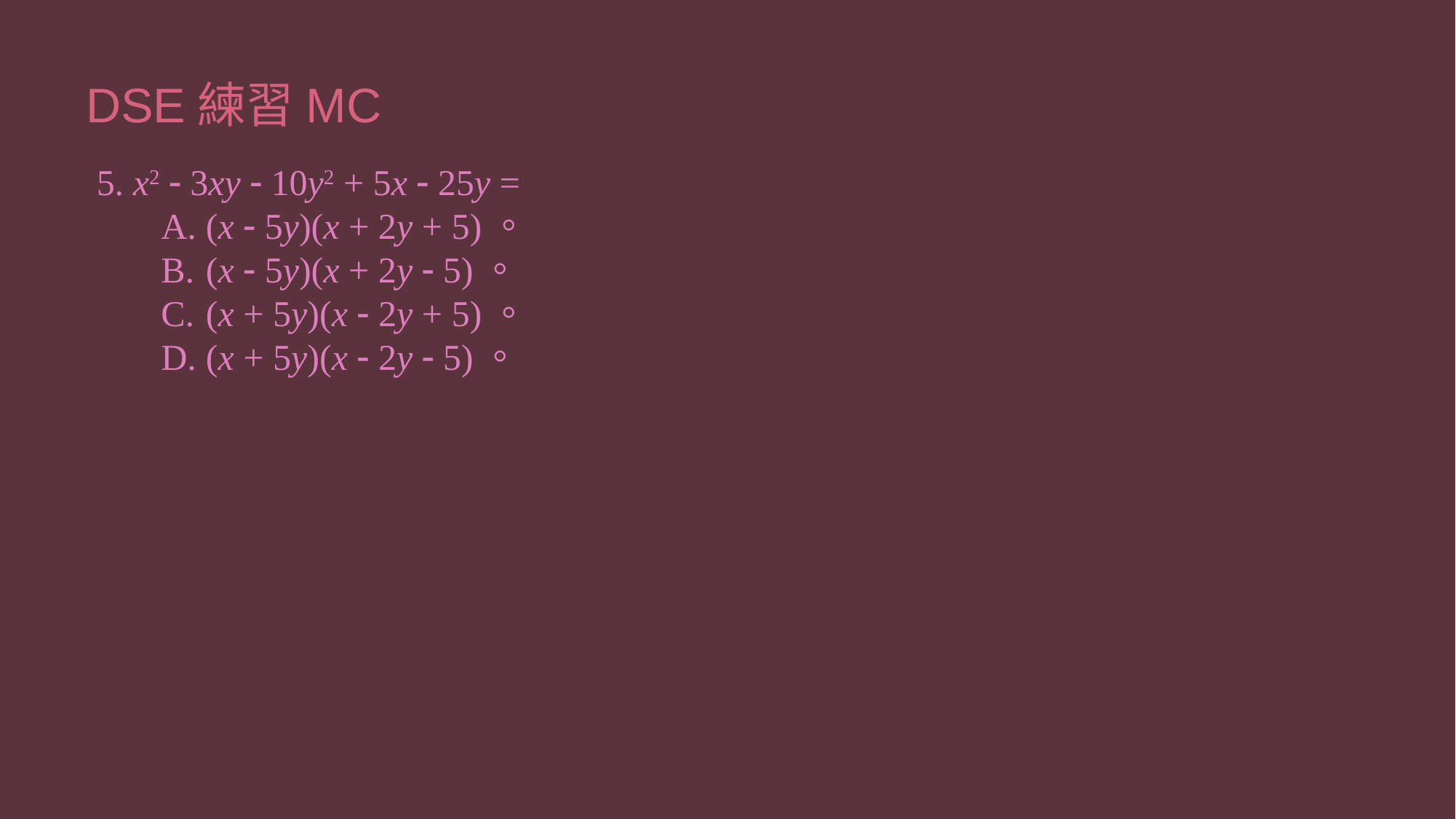

# DSE練習MC
5. x2 − 3xy − 10y2 + 5x − 25y =
		A.	(x − 5y)(x + 2y + 5)。
		B.	(x − 5y)(x + 2y − 5)。
		C.	(x + 5y)(x − 2y + 5)。
		D.	(x + 5y)(x − 2y − 5)。